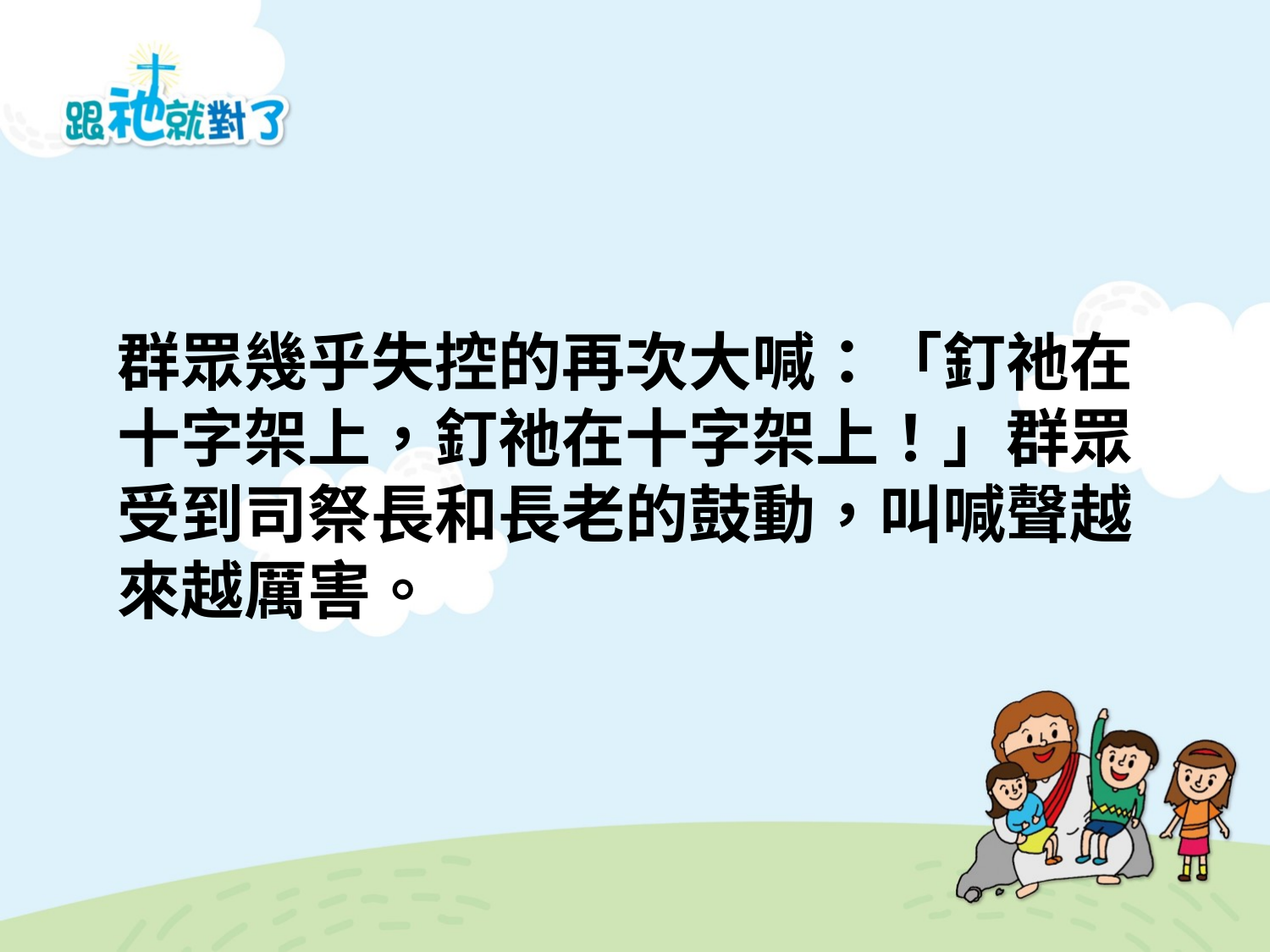

群眾幾乎失控的再次大喊：「釘祂在十字架上，釘祂在十字架上！」群眾受到司祭長和長老的鼓動，叫喊聲越來越厲害。